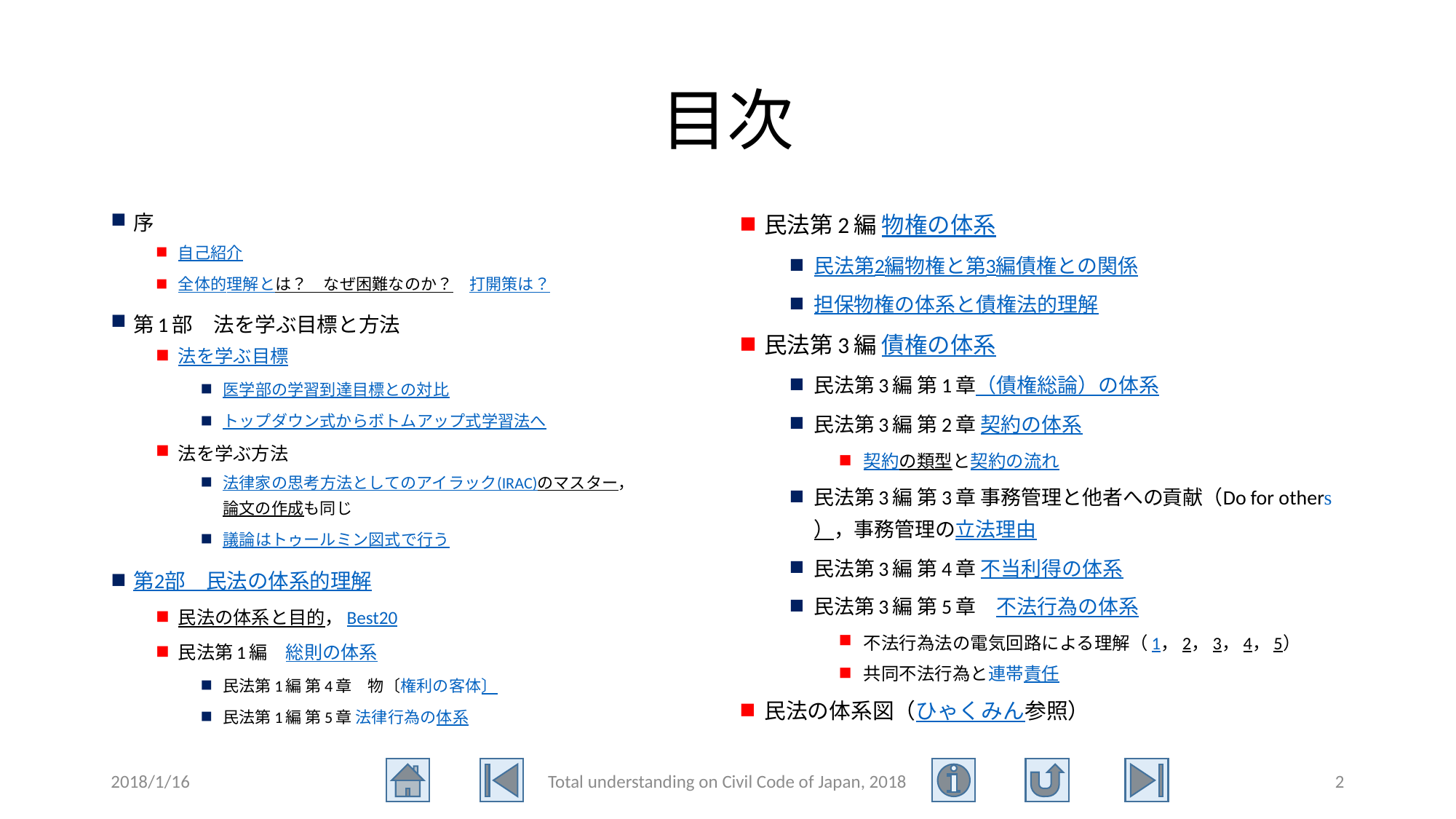

# 目次
序
自己紹介
全体的理解とは？　なぜ困難なのか？　打開策は？
第1部　法を学ぶ目標と方法
法を学ぶ目標
医学部の学習到達目標との対比
トップダウン式からボトムアップ式学習法へ
法を学ぶ方法
法律家の思考方法としてのアイラック(IRAC)のマスター，論文の作成も同じ
議論はトゥールミン図式で行う
第2部　民法の体系的理解
民法の体系と目的，Best20
民法第1編　総則の体系
民法第1編 第4章　物〔権利の客体〕
民法第1編 第5章 法律行為の体系

民法第2編 物権の体系
民法第2編物権と第3編債権との関係
担保物権の体系と債権法的理解
民法第3編 債権の体系
民法第3編 第1章（債権総論）の体系
民法第3編 第2章 契約の体系
契約の類型と契約の流れ
民法第3編 第3章 事務管理と他者への貢献（Do for others），事務管理の立法理由
民法第3編 第4章 不当利得の体系
民法第3編 第5章　不法行為の体系
不法行為法の電気回路による理解（1，2，3，4，5）
共同不法行為と連帯責任
民法の体系図（ひゃくみん参照）
2018/1/16
Total understanding on Civil Code of Japan, 2018
2